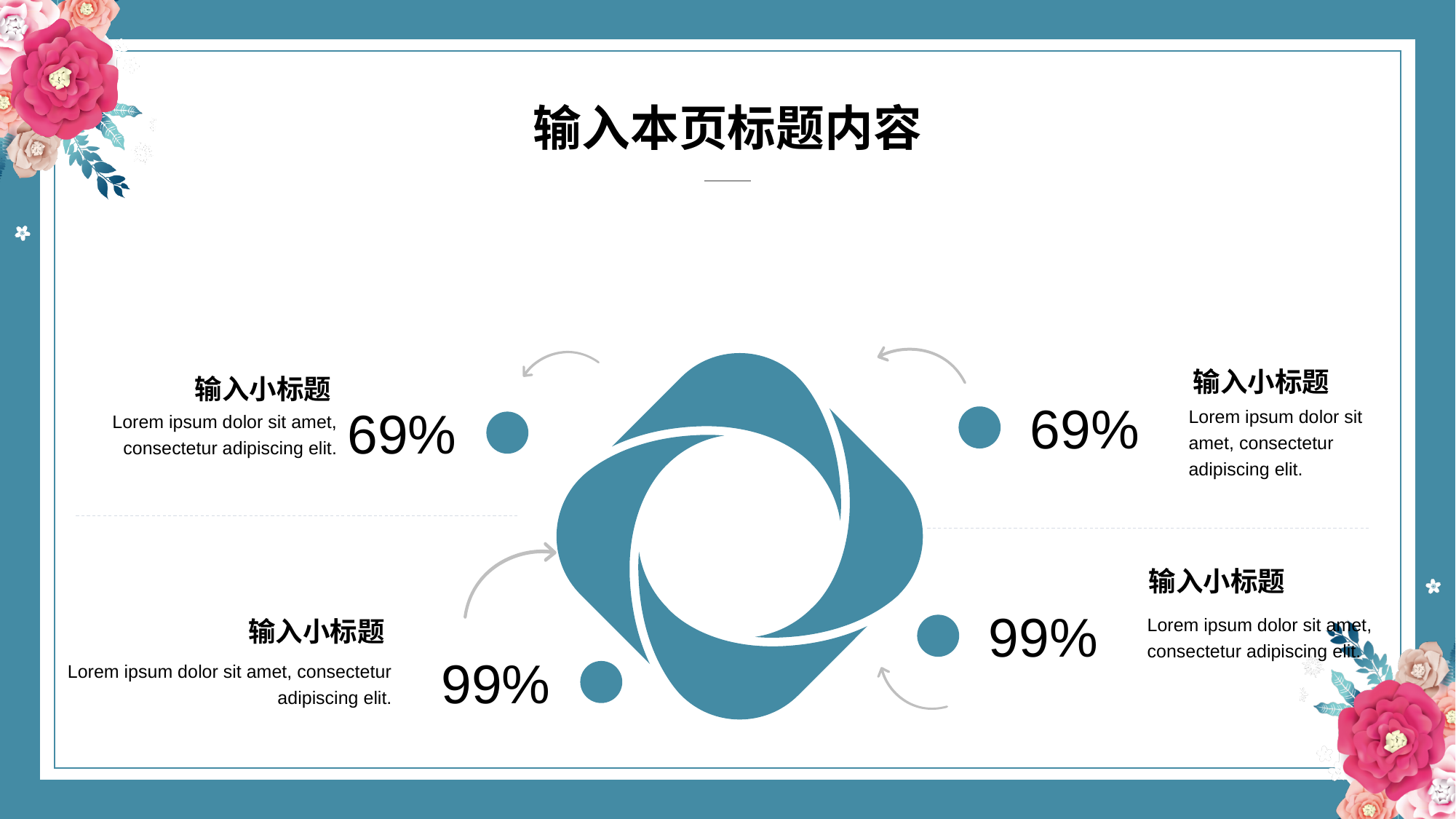

输入本页标题内容

输入小标题
输入小标题
69%
69%
Lorem ipsum dolor sit amet, consectetur adipiscing elit.
Lorem ipsum dolor sit amet, consectetur adipiscing elit.

输入小标题
99%
Lorem ipsum dolor sit amet, consectetur adipiscing elit.
输入小标题

99%
Lorem ipsum dolor sit amet, consectetur adipiscing elit.